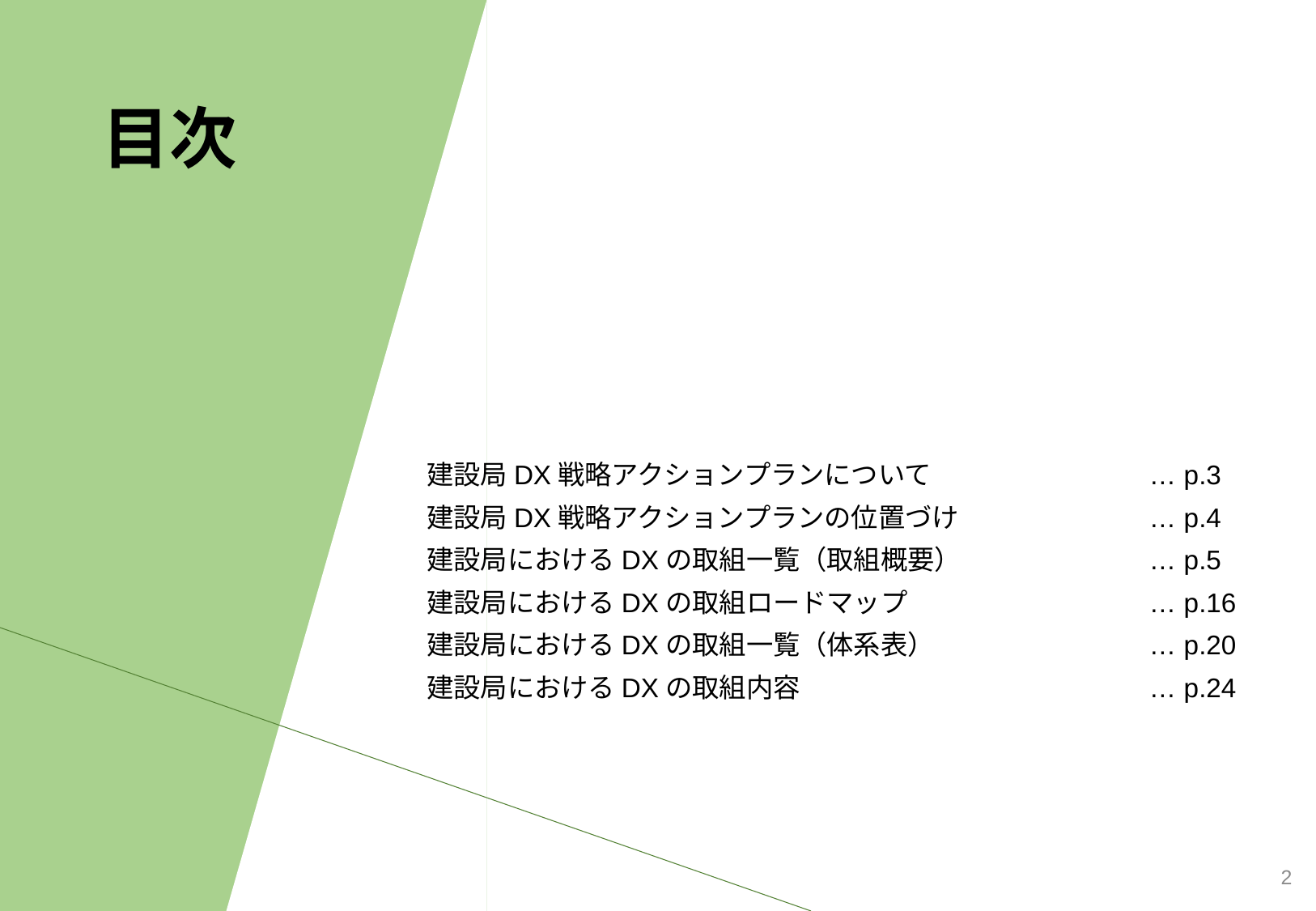

目次
… p.3
… p.4
… p.5
… p.16
… p.20
… p.24
建設局DX戦略アクションプランについて
建設局DX戦略アクションプランの位置づけ
建設局におけるDXの取組一覧（取組概要）
建設局におけるDXの取組ロードマップ
建設局におけるDXの取組一覧（体系表）
建設局におけるDXの取組内容
2